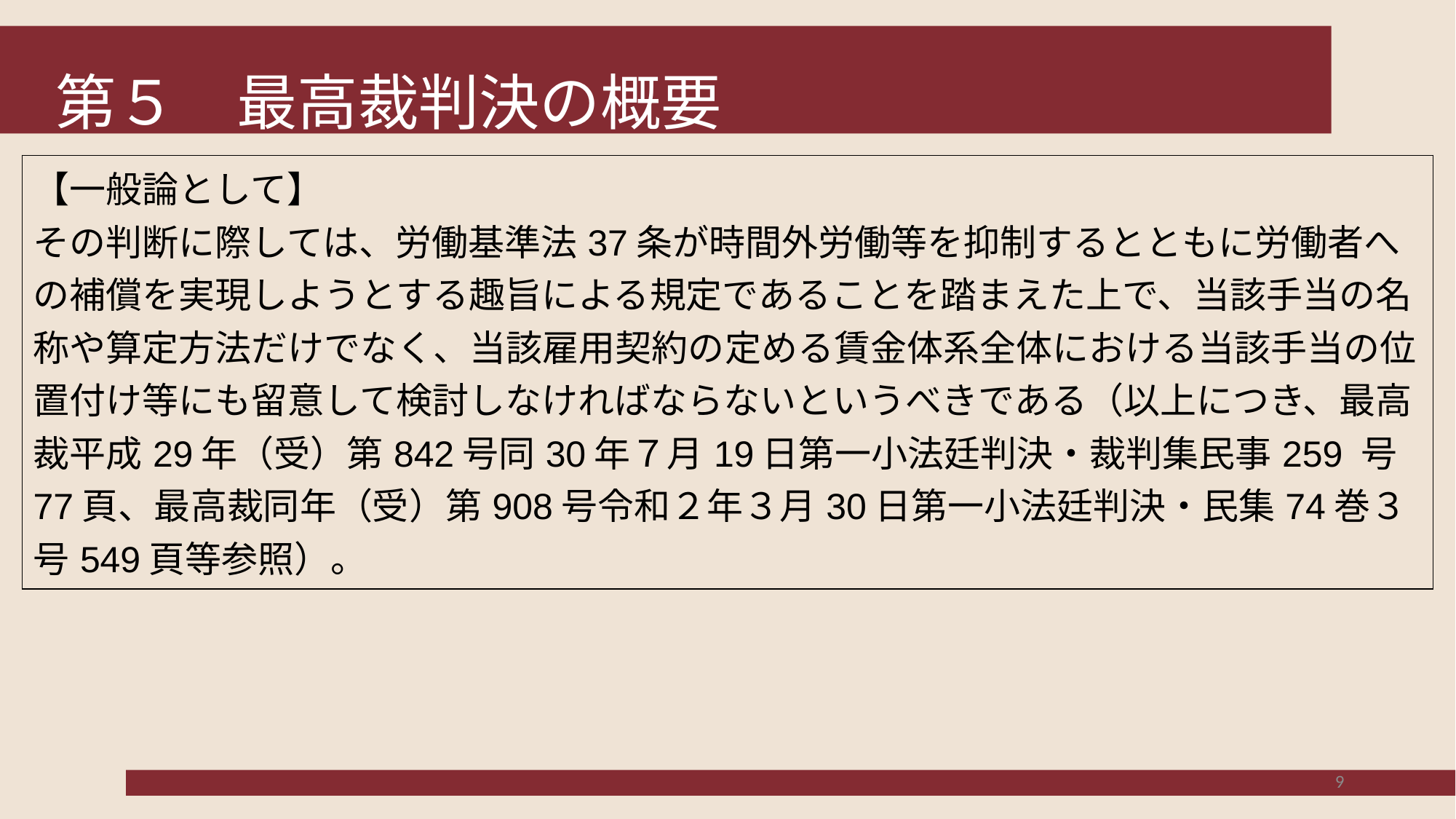

# 第５　最高裁判決の概要
| 【一般論として】 その判断に際しては、労働基準法37条が時間外労働等を抑制するとともに労働者への補償を実現しようとする趣旨による規定であることを踏まえた上で、当該手当の名称や算定方法だけでなく、当該雇用契約の定める賃金体系全体における当該手当の位置付け等にも留意して検討しなければならないというべきである（以上につき、最高裁平成29年（受）第842号同30年７月19日第一小法廷判決・裁判集民事259 号77頁、最高裁同年（受）第908号令和２年３月30日第一小法廷判決・民集74巻３号549頁等参照）。 |
| --- |
9